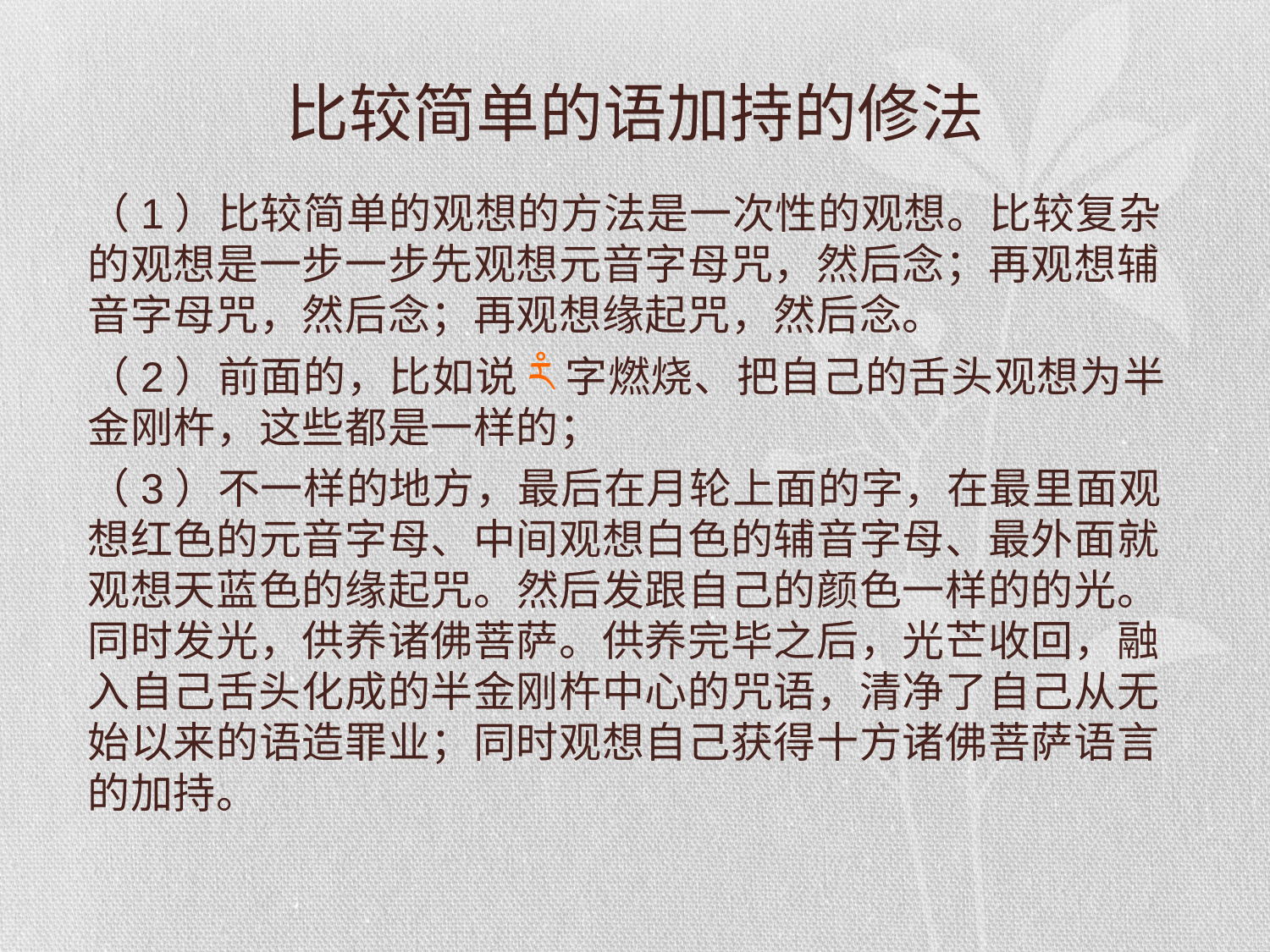

# 比较简单的语加持的修法
（1）比较简单的观想的方法是一次性的观想。比较复杂的观想是一步一步先观想元音字母咒，然后念；再观想辅音字母咒，然后念；再观想缘起咒，然后念。
（2）前面的，比如说རཾ字燃烧、把自己的舌头观想为半金刚杵，这些都是一样的；
（3）不一样的地方，最后在月轮上面的字，在最里面观想红色的元音字母、中间观想白色的辅音字母、最外面就观想天蓝色的缘起咒。然后发跟自己的颜色一样的的光。同时发光，供养诸佛菩萨。供养完毕之后，光芒收回，融入自己舌头化成的半金刚杵中心的咒语，清净了自己从无始以来的语造罪业；同时观想自己获得十方诸佛菩萨语言的加持。